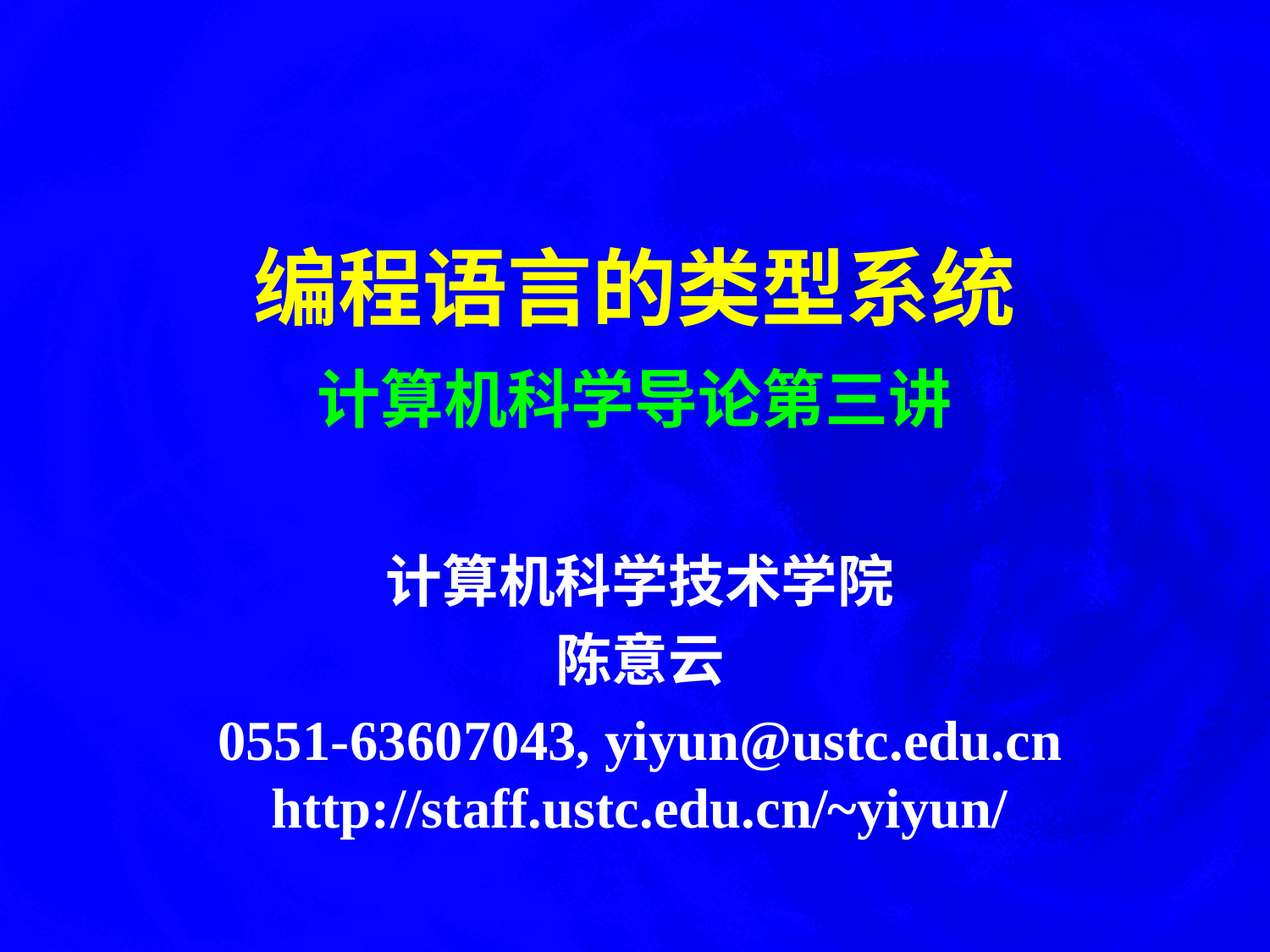

# 编程语言的类型系统 计算机科学导论第三讲
计算机科学技术学院
陈意云
0551-63607043, yiyun@ustc.edu.cn http://staff.ustc.edu.cn/~yiyun/